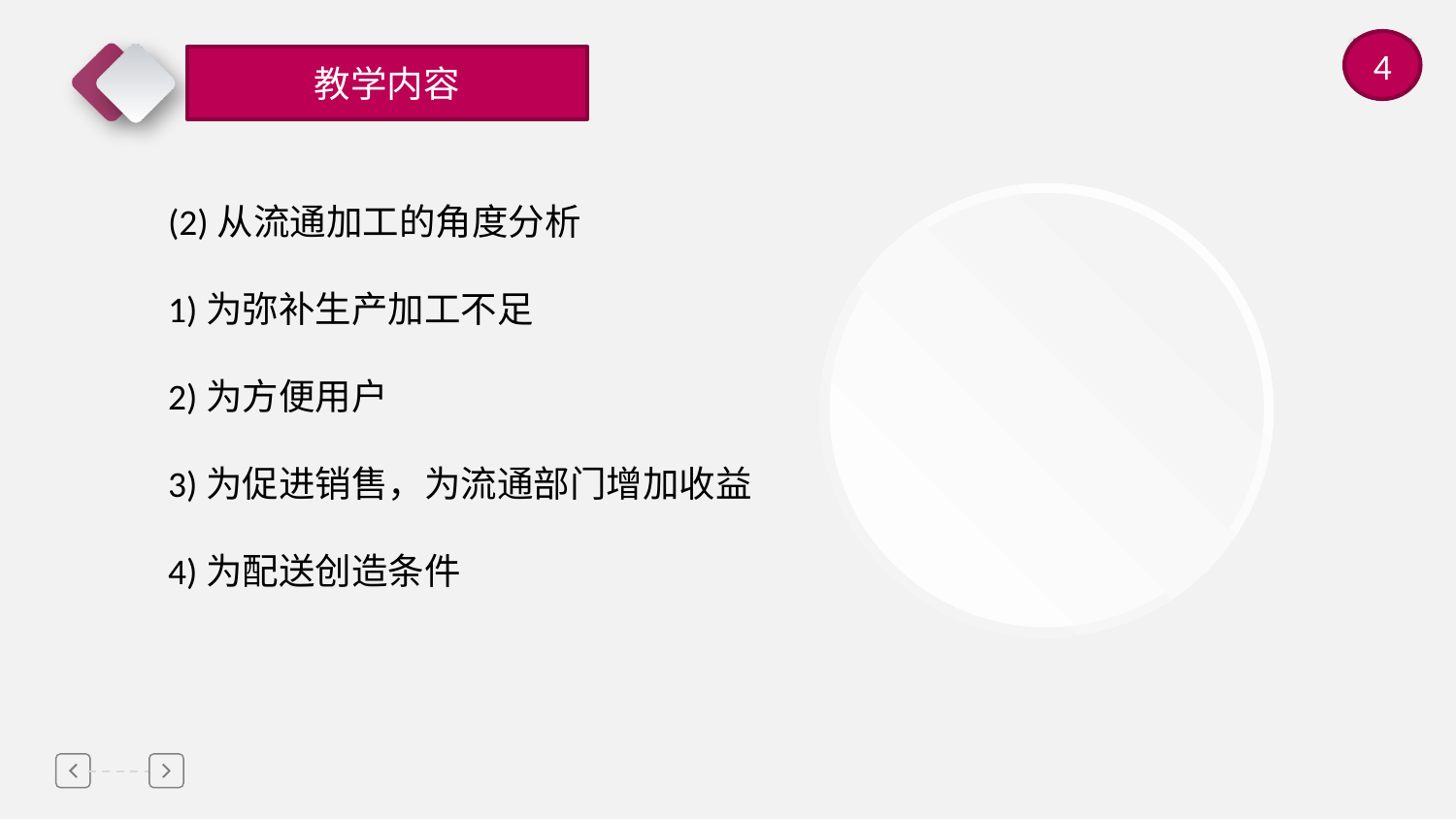

4
教学内容

(2)从流通加工的角度分析

1)为弥补生产加工不足

2)为方便用户

3)为促进销售，为流通部门增加收益

4)为配送创造条件